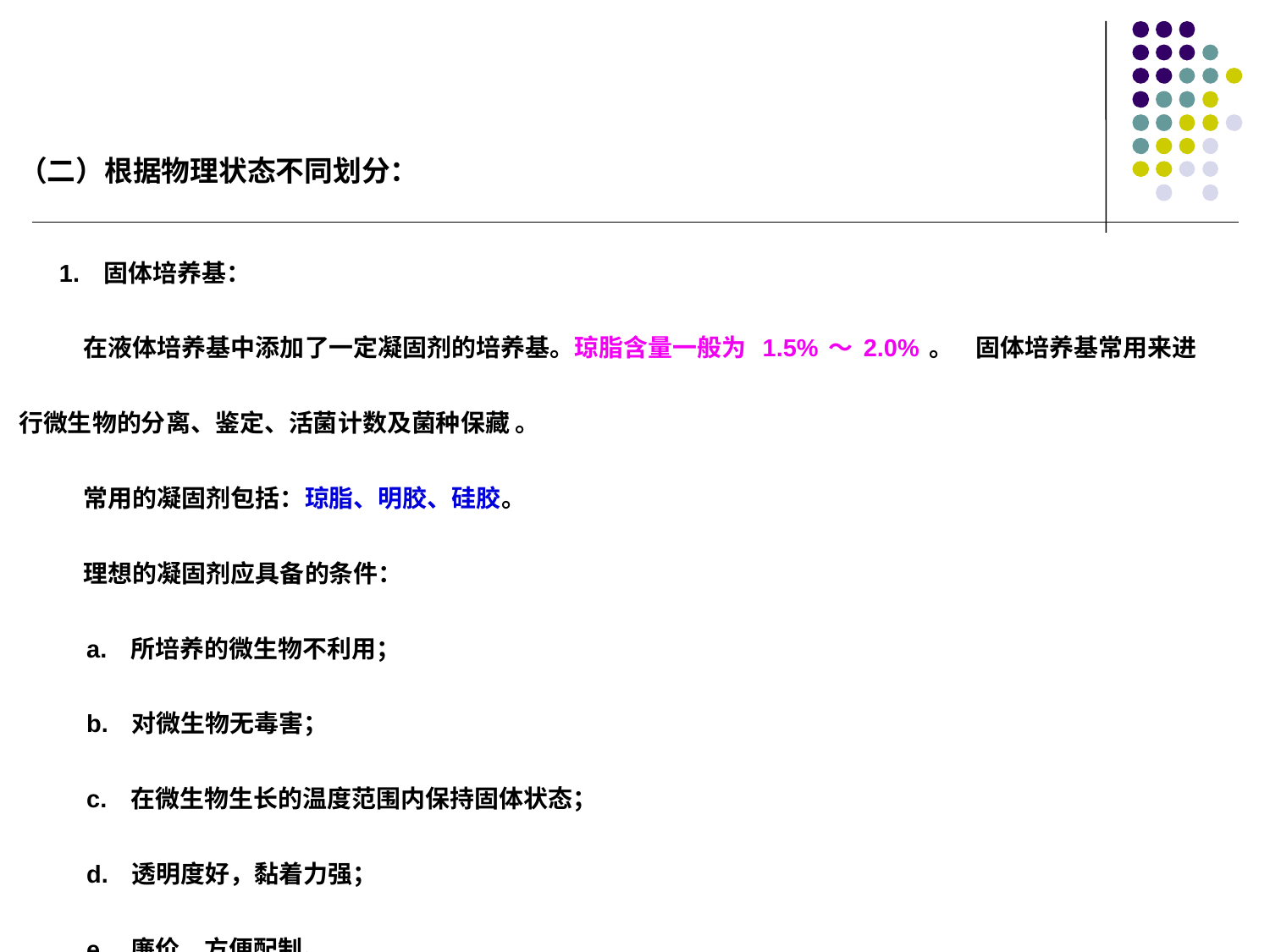

（二）根据物理状态不同划分：

      1.  固体培养基：
          在液体培养基中添加了一定凝固剂的培养基。琼脂含量一般为 1.5%～2.0%。    固体培养基常用来进行微生物的分离、鉴定、活菌计数及菌种保藏 。
          常用的凝固剂包括：琼脂、明胶、硅胶。
          理想的凝固剂应具备的条件：
          a.  所培养的微生物不利用；
          b.  对微生物无毒害；
          c.  在微生物生长的温度范围内保持固体状态；
          d.  透明度好，黏着力强；
          e.  廉价，方便配制。